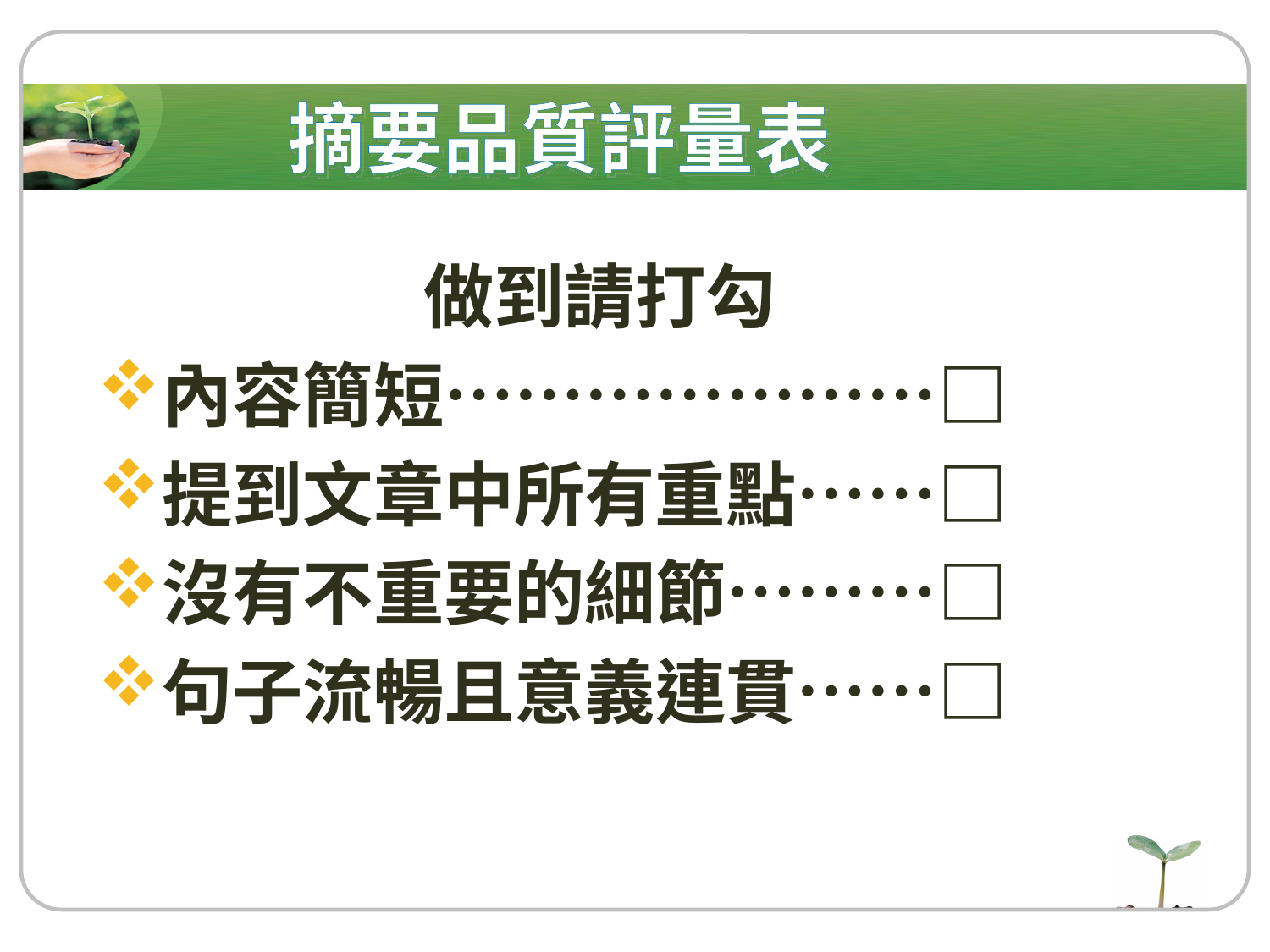

摘要品質評量表
                            做到請打勾
內容簡短…………………□
提到文章中所有重點……□
沒有不重要的細節………□
句子流暢且意義連貫……□